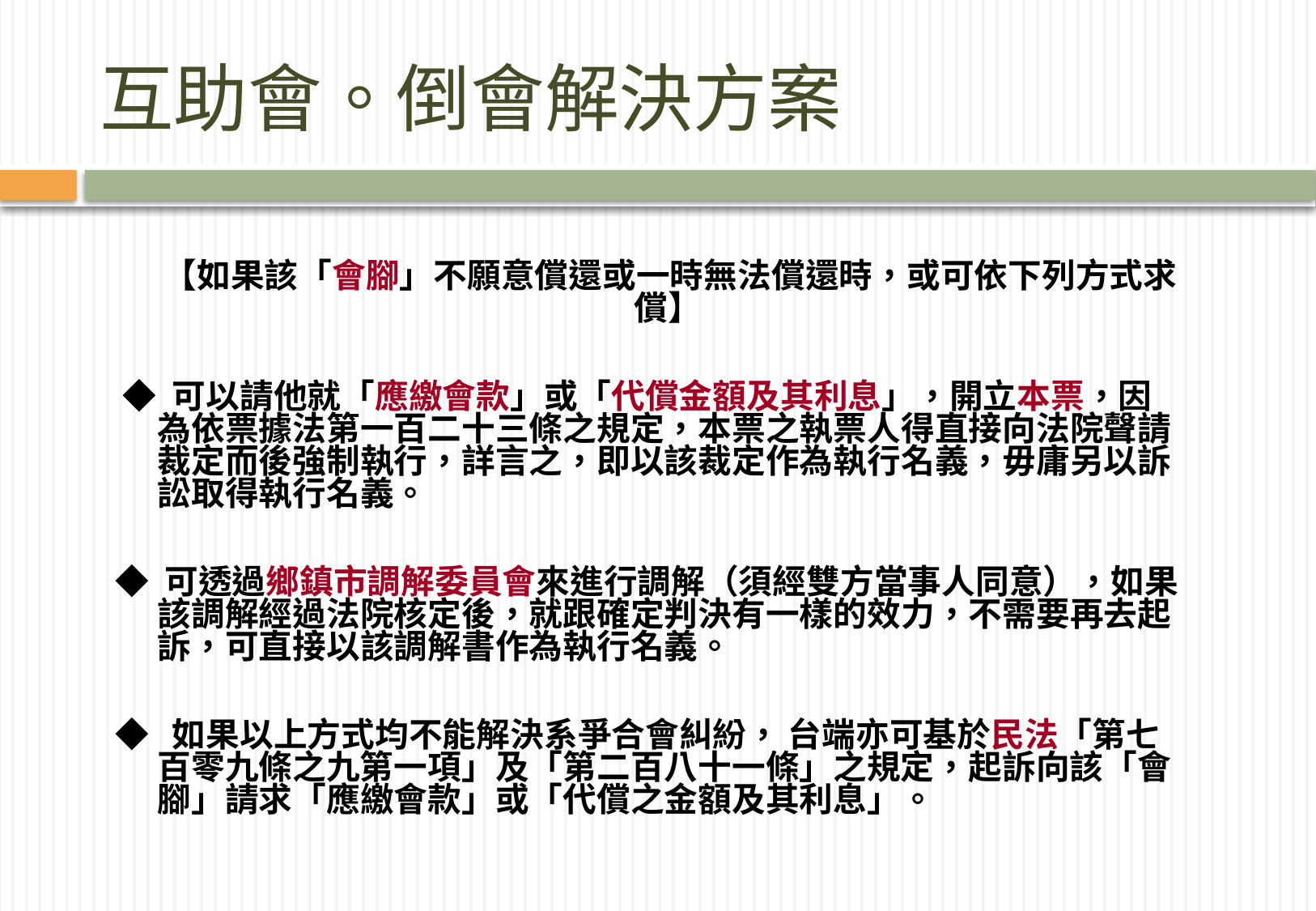

# 互助會。倒會解決方案
     【如果該「會腳」不願意償還或一時無法償還時，或可依下列方式求償】

 ◆ 可以請他就「應繳會款」或「代償金額及其利息」，開立本票，因為依票據法第一百二十三條之規定，本票之執票人得直接向法院聲請裁定而後強制執行，詳言之，即以該裁定作為執行名義，毋庸另以訴訟取得執行名義。

◆ 可透過鄉鎮市調解委員會來進行調解（須經雙方當事人同意），如果該調解經過法院核定後，就跟確定判決有一樣的效力，不需要再去起訴，可直接以該調解書作為執行名義。

◆  如果以上方式均不能解決系爭合會糾紛， 台端亦可基於民法「第七百零九條之九第一項」及「第二百八十一條」之規定，起訴向該「會腳」請求「應繳會款」或「代償之金額及其利息」。